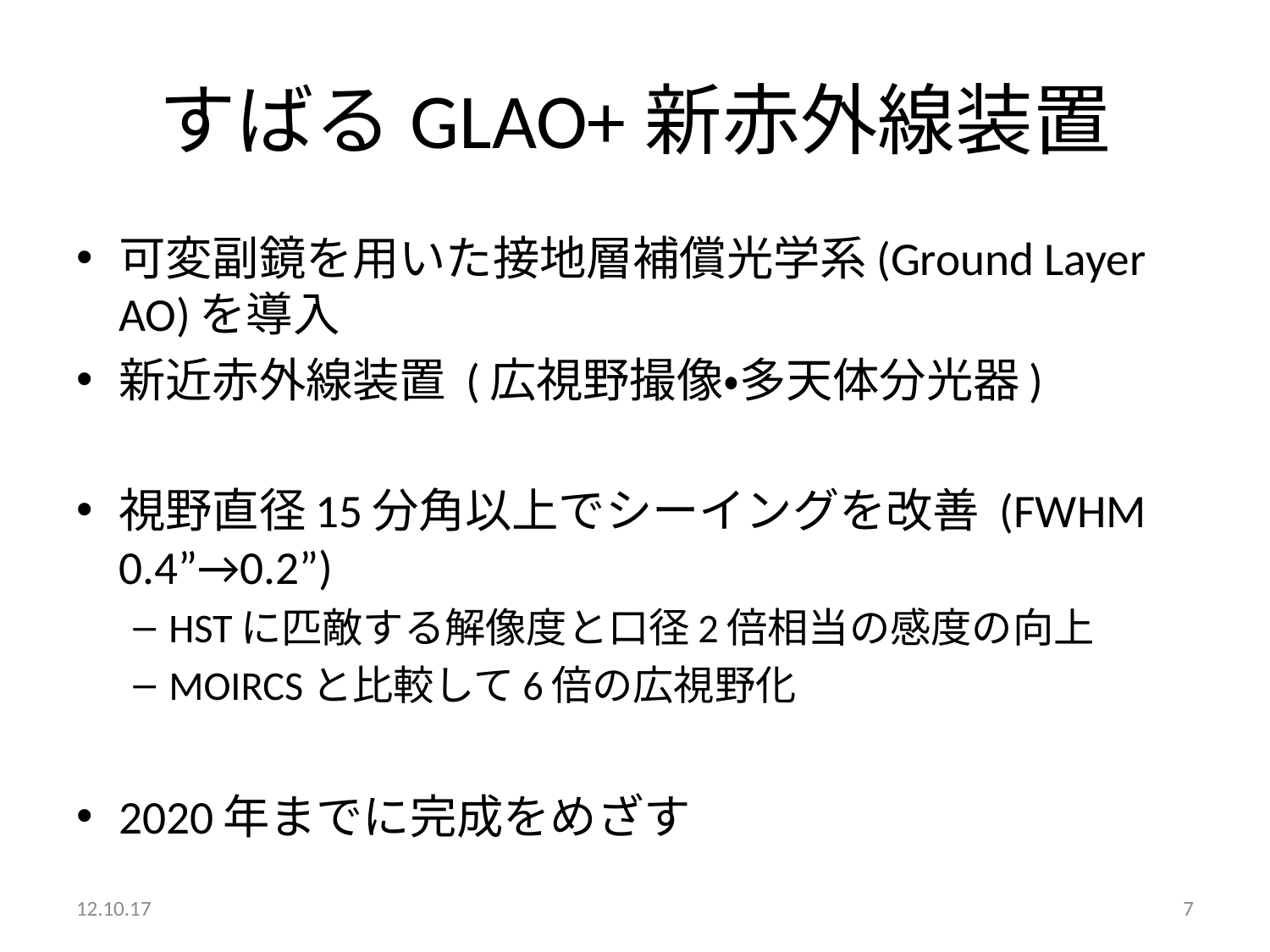

# すばるGLAO+新赤外線装置
可変副鏡を用いた接地層補償光学系(Ground Layer AO)を導入
新近赤外線装置 (広視野撮像・多天体分光器)

視野直径15分角以上でシーイングを改善 (FWHM 0.4”→0.2”)
HSTに匹敵する解像度と口径2倍相当の感度の向上
MOIRCSと比較して6倍の広視野化

2020年までに完成をめざす

12.10.17
7